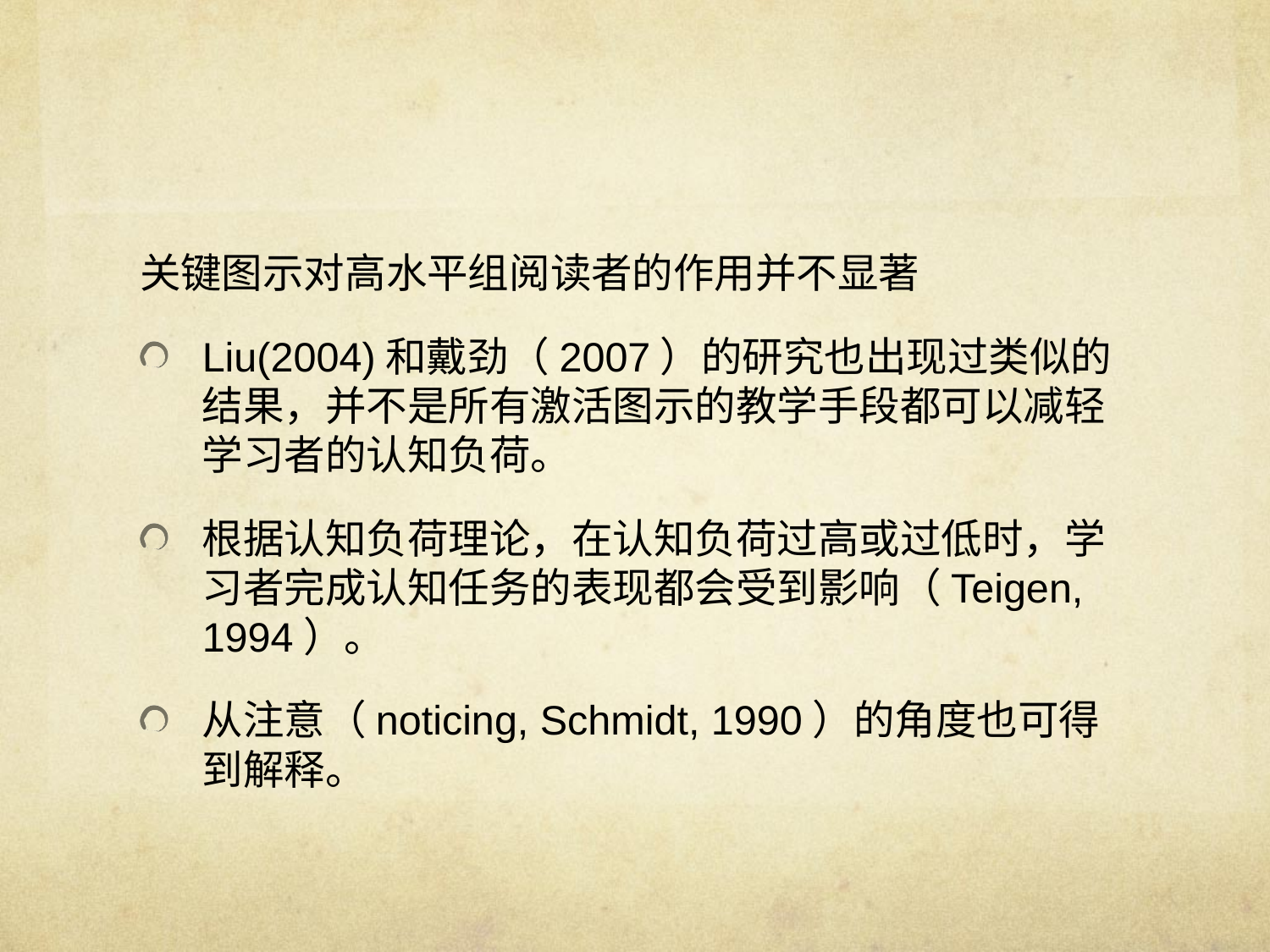

#
关键图示对高水平组阅读者的作用并不显著
Liu(2004)和戴劲（2007）的研究也出现过类似的结果，并不是所有激活图示的教学手段都可以减轻学习者的认知负荷。
根据认知负荷理论，在认知负荷过高或过低时，学习者完成认知任务的表现都会受到影响（Teigen, 1994）。
从注意（noticing, Schmidt, 1990）的角度也可得到解释。